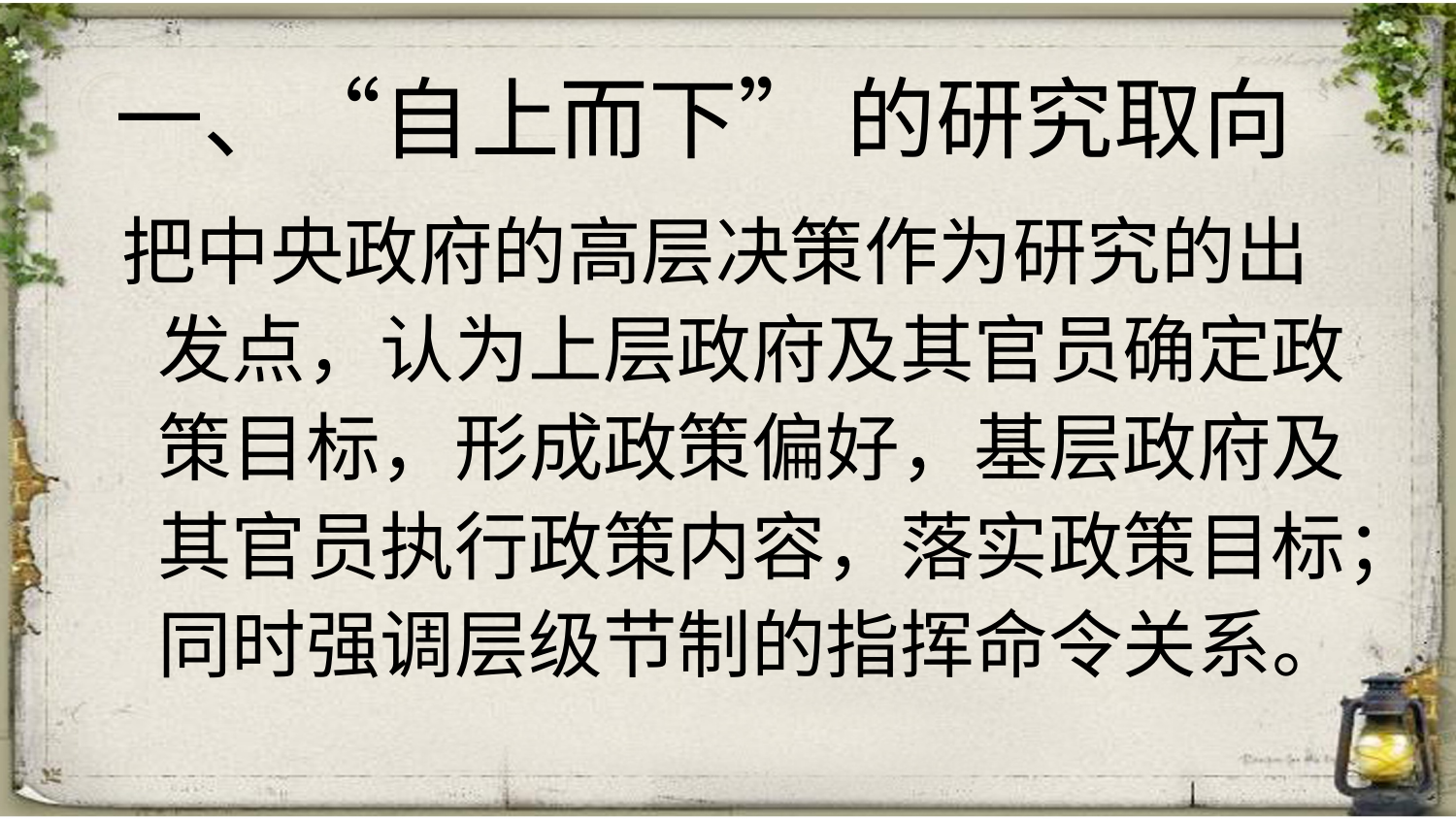

# 一、“自上而下” 的研究取向
把中央政府的高层决策作为研究的出发点，认为上层政府及其官员确定政策目标，形成政策偏好，基层政府及其官员执行政策内容，落实政策目标；同时强调层级节制的指挥命令关系。